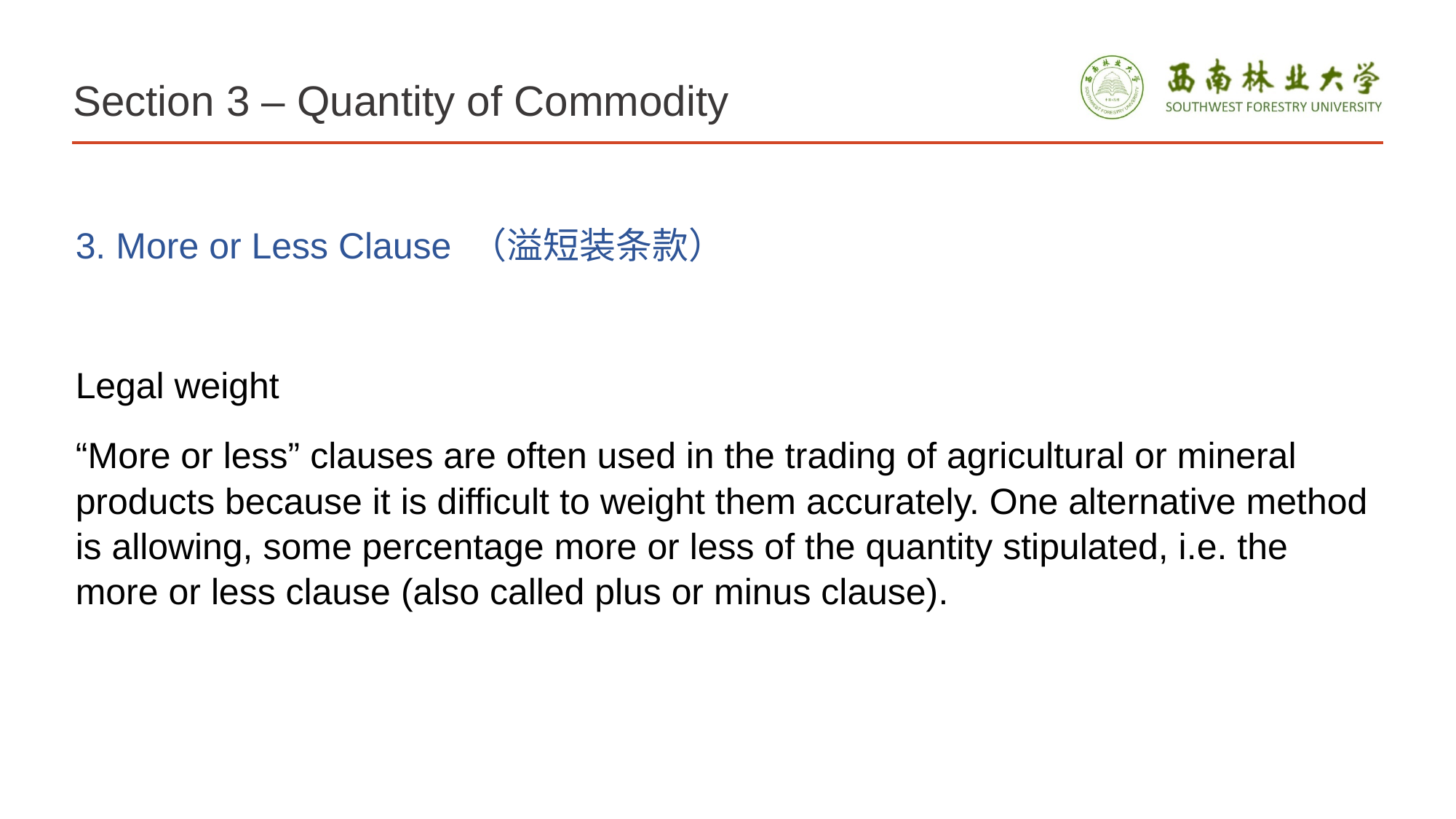

# Section 3 – Quantity of Commodity

3. More or Less Clause （溢短装条款）

Legal weight
“More or less” clauses are often used in the trading of agricultural or mineral products because it is difficult to weight them accurately. One alternative method is allowing, some percentage more or less of the quantity stipulated, i.e. the more or less clause (also called plus or minus clause).